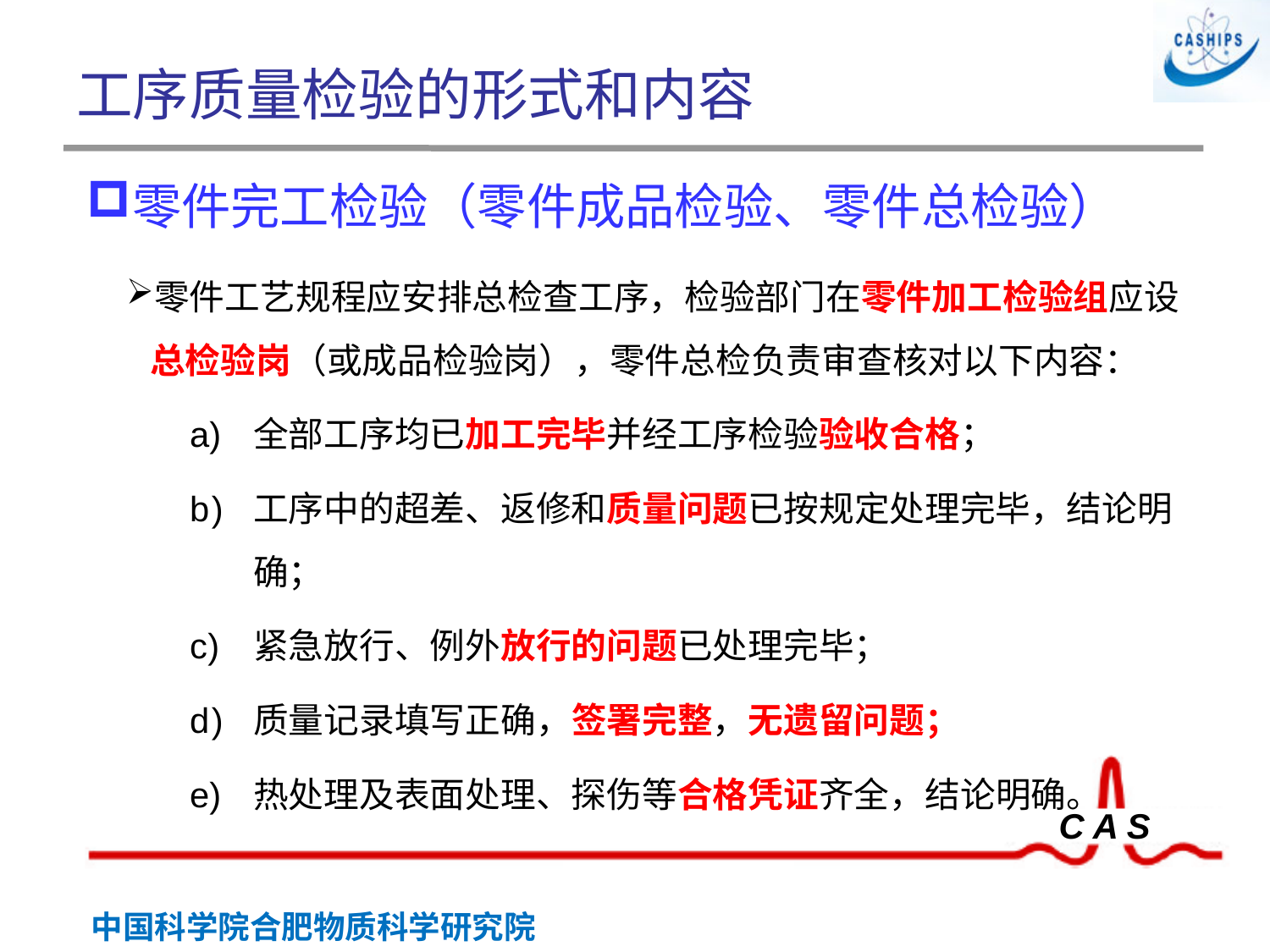

# 工序质量检验的形式和内容
零件完工检验（零件成品检验、零件总检验）

零件工艺规程应安排总检查工序，检验部门在零件加工检验组应设总检验岗（或成品检验岗），零件总检负责审查核对以下内容：
全部工序均已加工完毕并经工序检验验收合格；
工序中的超差、返修和质量问题已按规定处理完毕，结论明确；
紧急放行、例外放行的问题已处理完毕；
质量记录填写正确，签署完整，无遗留问题；
热处理及表面处理、探伤等合格凭证齐全，结论明确。
  胶印章
钢印章
封印章